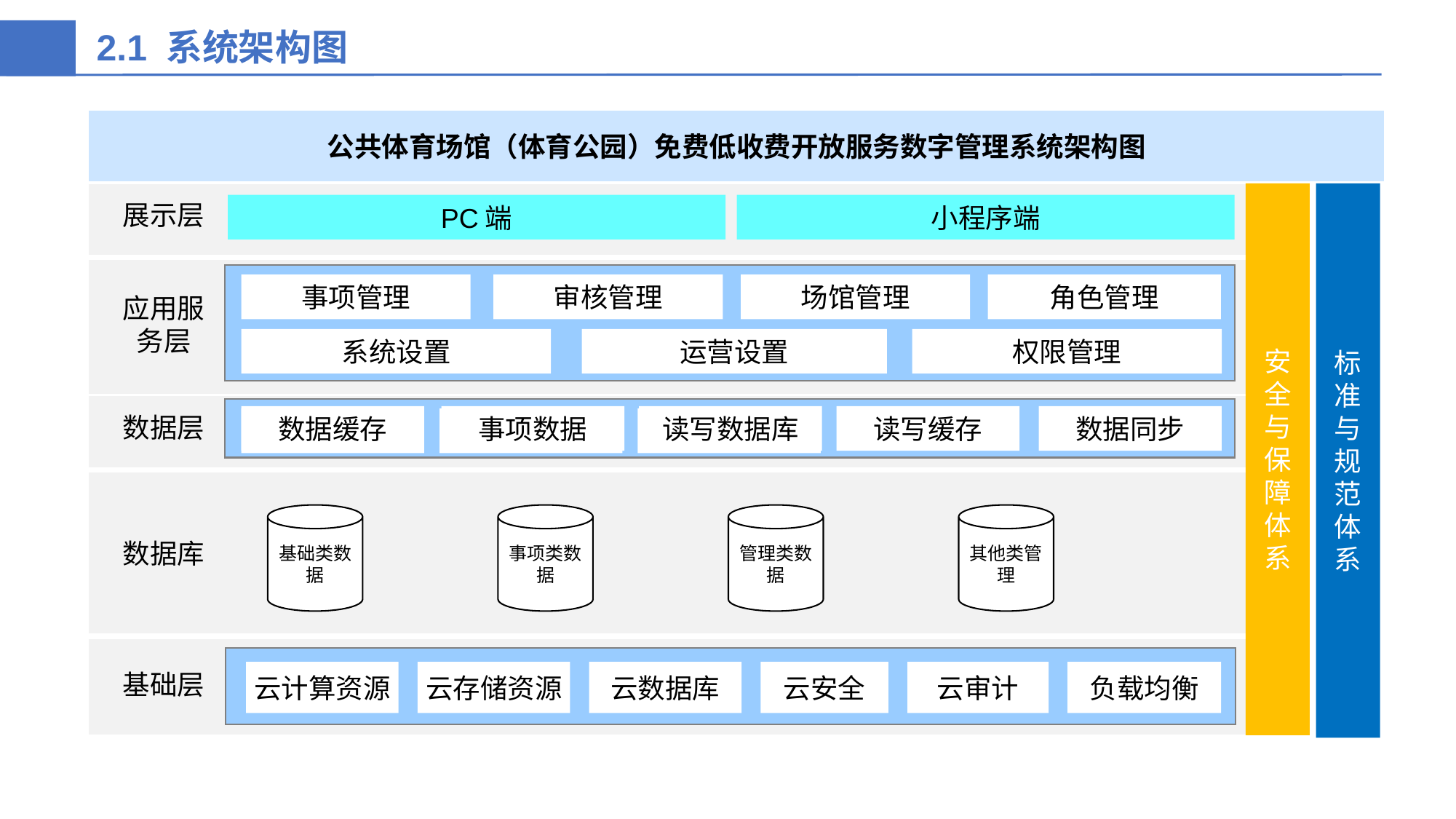

2.1 系统架构图
公共体育场馆（体育公园）免费低收费开放服务数字管理系统架构图
标准与规范体系

安全与保障体系
展示层
PC端
小程序端

应用服务层
事项管理
审核管理
场馆管理
角色管理
系统设置
运营设置
权限管理

数据层
数据缓存
事项数据
读写数据库
读写缓存
数据同步
数据缓存
事项数据
读写数据库

基础类数据
事项类数据
管理类数据
其他类管理
数据库

云计算资源
云存储资源
云数据库
云安全
云审计
负载均衡
基础层